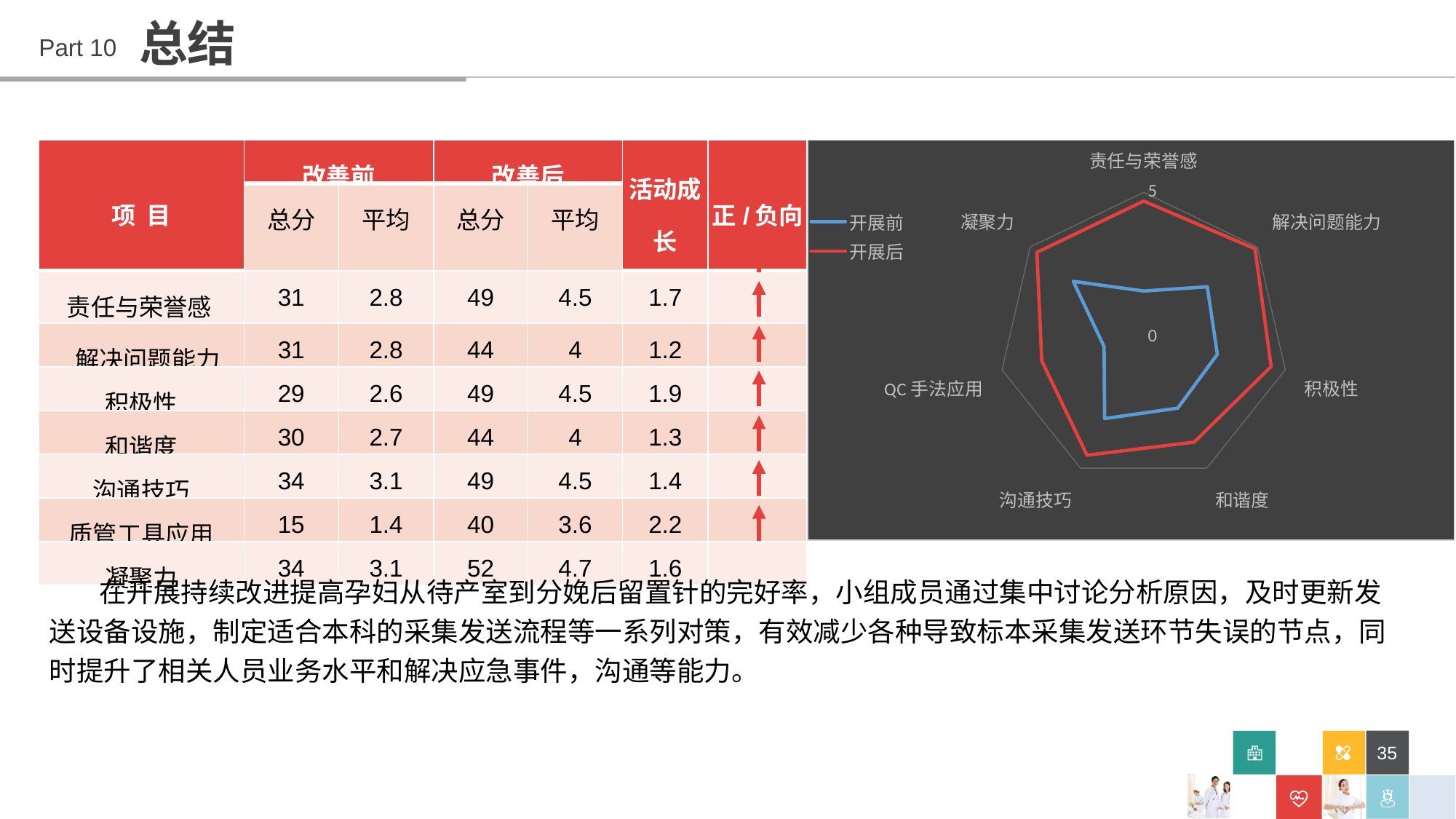

总结
Part 10
| 项 目 | 改善前 |  | 改善后 |  | 活动成长 | 正/负向 |
| --- | --- | --- | --- | --- | --- | --- |
|  | 总分 | 平均 | 总分 | 平均 |  |  |
| 责任与荣誉感 | 31 | 2.8 | 49 | 4.5 | 1.7 |  |
| 解决问题能力 | 31 | 2.8 | 44 | 4 | 1.2 |  |
| 积极性 | 29 | 2.6 | 49 | 4.5 | 1.9 |  |
| 和谐度 | 30 | 2.7 | 44 | 4 | 1.3 |  |
| 沟通技巧 | 34 | 3.1 | 49 | 4.5 | 1.4 |  |
| 质管工具应用 | 15 | 1.4 | 40 | 3.6 | 2.2 |  |
| 凝聚力 | 34 | 3.1 | 52 | 4.7 | 1.6 |  |

### Chart

| Category | 开展前 | 开展后 |
|---|---|---|
| 责任与荣誉感 | 1.6 | 4.7 |
| 解决问题能力 | 2.8 | 4.9 |
| 积极性 | 2.6 | 4.5 |
| 和谐度 | 2.7 | 4.0 |
| 沟通技巧 | 3.1 | 4.5 |
| QC手法应用 | 1.4 | 3.6 |
| 凝聚力 | 3.1 | 4.7 |
       在开展持续改进提高孕妇从待产室到分娩后留置针的完好率，小组成员通过集中讨论分析原因，及时更新发送设备设施，制定适合本科的采集发送流程等一系列对策，有效减少各种导致标本采集发送环节失误的节点，同时提升了相关人员业务水平和解决应急事件，沟通等能力。